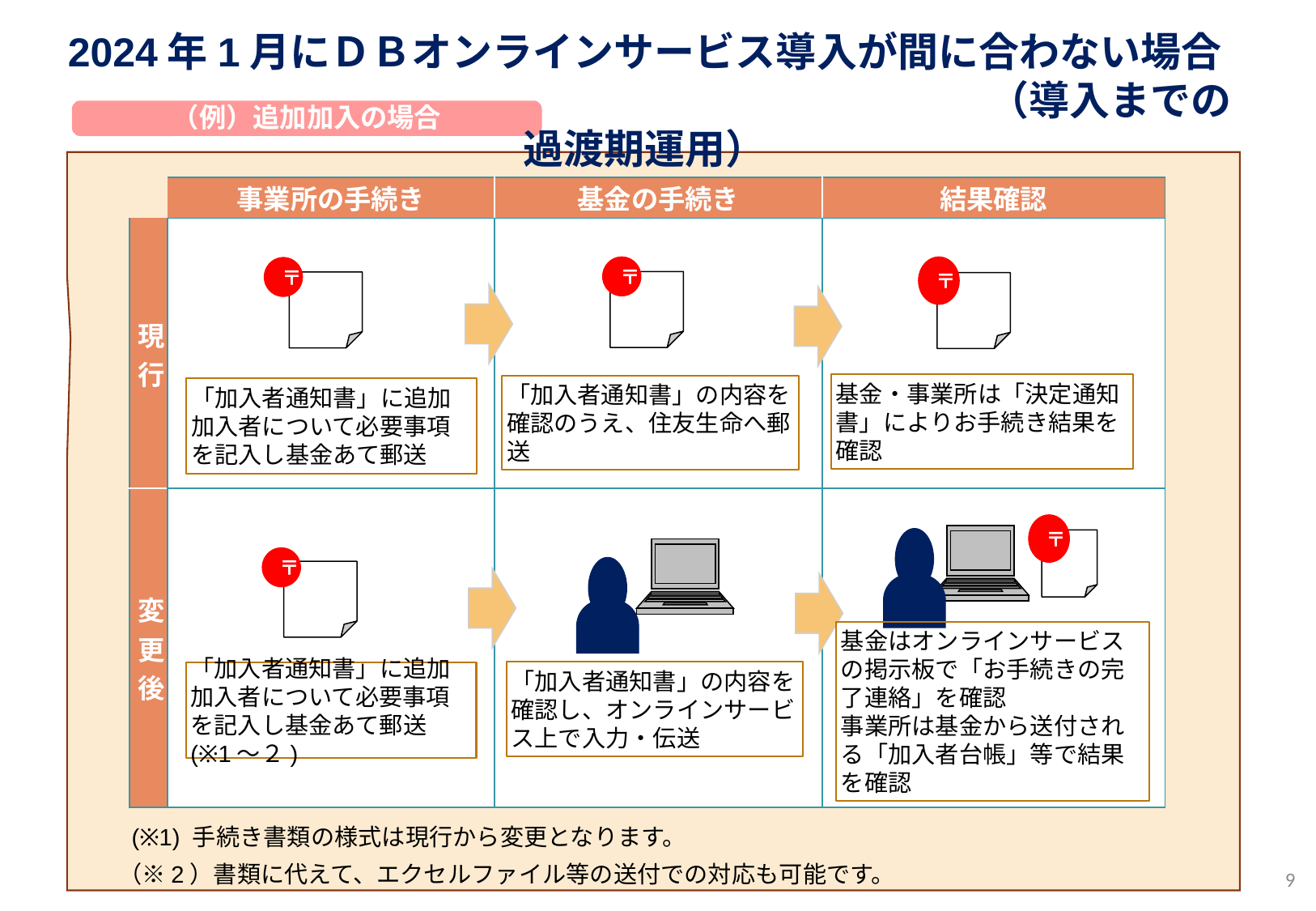

2024年1月にＤＢオンラインサービス導入が間に合わない場合
　　　　　　　　　　　　　　　　　　　　　　　（導入までの過渡期運用）
（例）追加加入の場合

|  | 事業所の手続き | 基金の手続き | 結果確認 |
| --- | --- | --- | --- |
| 現行 |  |  |  |
| 変更後 |  |  |  |
〒
〒
〒

「加入者通知書」に追加加入者について必要事項を記入し基金あて郵送
基金・事業所は「決定通知書」によりお手続き結果を確認
「加入者通知書」の内容を確認のうえ、住友生命へ郵送
〒

〒

基金はオンラインサービスの掲示板で「お手続きの完了連絡」を確認
事業所は基金から送付される「加入者台帳」等で結果を確認
「加入者通知書」の内容を確認し、オンラインサービス上で入力・伝送
「加入者通知書」に追加加入者について必要事項を記入し基金あて郵送(※1～２)
(※1) 手続き書類の様式は現行から変更となります。
（※2）書類に代えて、エクセルファイル等の送付での対応も可能です。

9